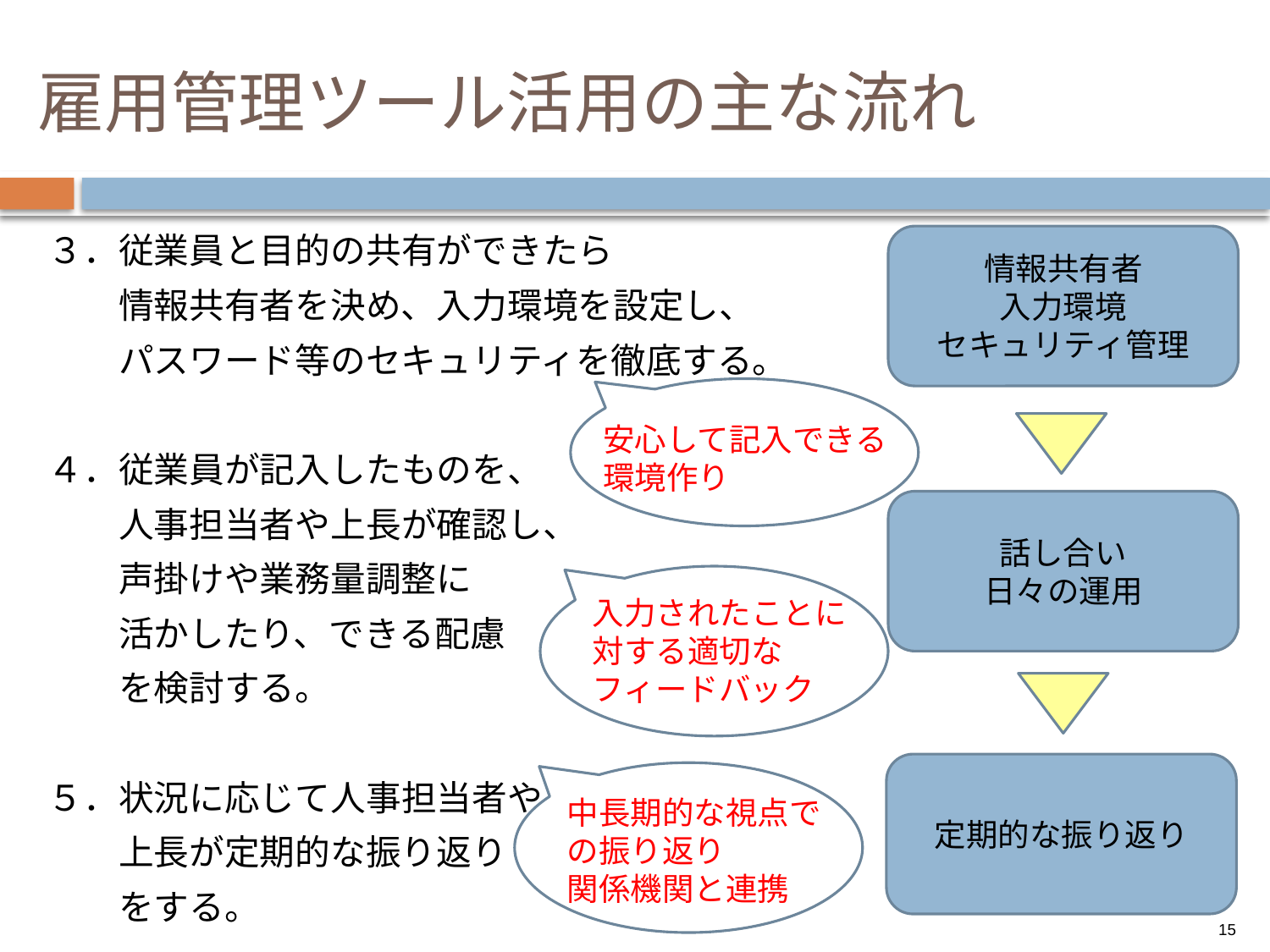

# 雇用管理ツール活用の主な流れ
　３．従業員と目的の共有ができたら
　　　情報共有者を決め、入力環境を設定し、
　　　パスワード等のセキュリティを徹底する。

　４．従業員が記入したものを、
　　　人事担当者や上長が確認し、
　　　声掛けや業務量調整に
　　　活かしたり、できる配慮
　　　を検討する。

　５．状況に応じて人事担当者や
　　　上長が定期的な振り返り
　　　をする。
情報共有者
入力環境
セキュリティ管理

安心して記入できる環境作り

話し合い
日々の運用

入力されたことに対する適切なフィードバック

定期的な振り返り

中長期的な視点での振り返り
関係機関と連携
15